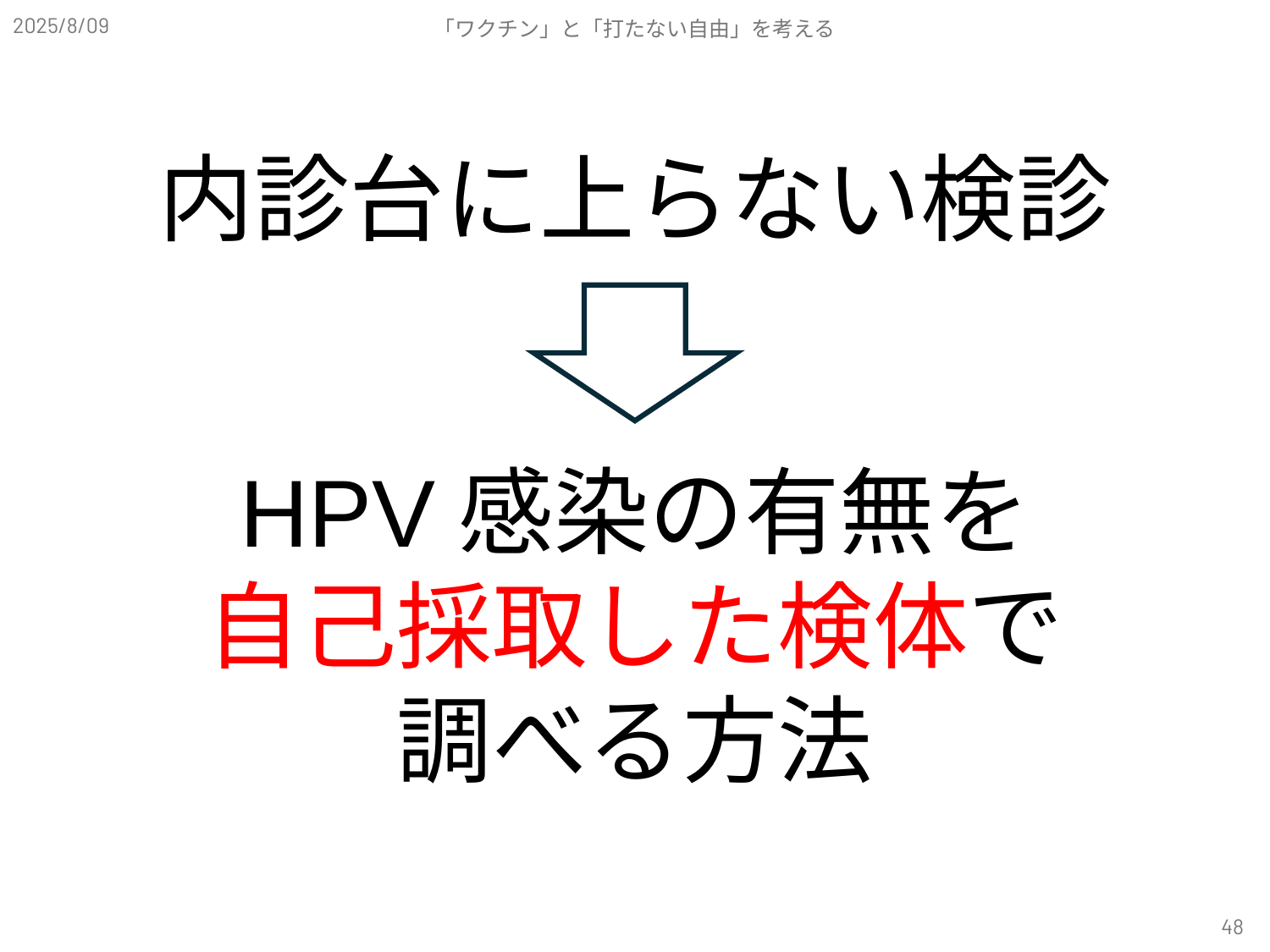

2025/8/09
「ワクチン」と「打たない自由」を考える
内診台に上らない検診

HPV感染の有無を
自己採取した検体で
調べる方法
48